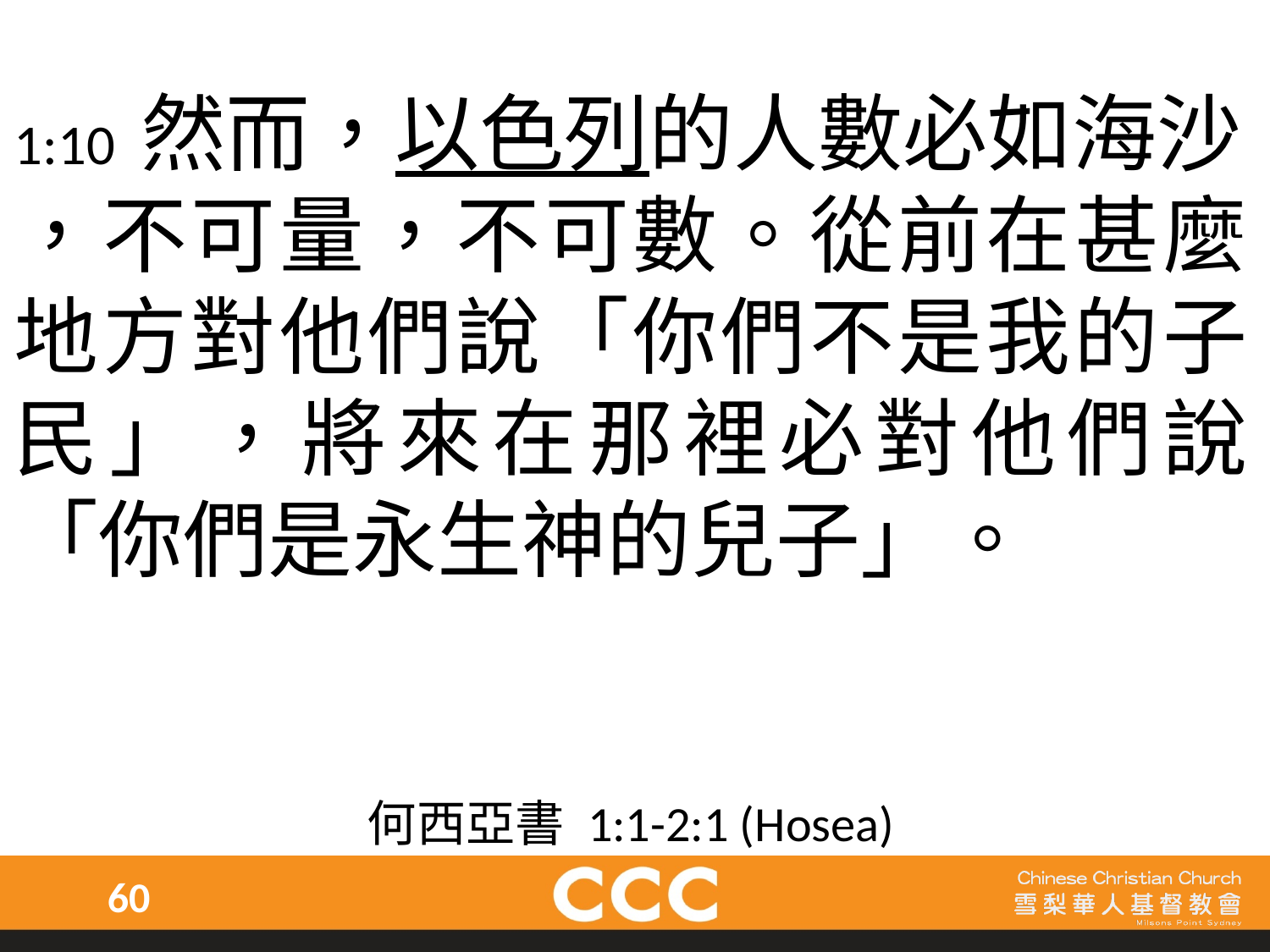

1:10 然而，以色列的人數必如海沙
，不可量，不可數。從前在甚麼地方對他們說「你們不是我的子民」，將來在那裡必對他們說「你們是永生神的兒子」。
何西亞書 1:1-2:1 (Hosea)
60